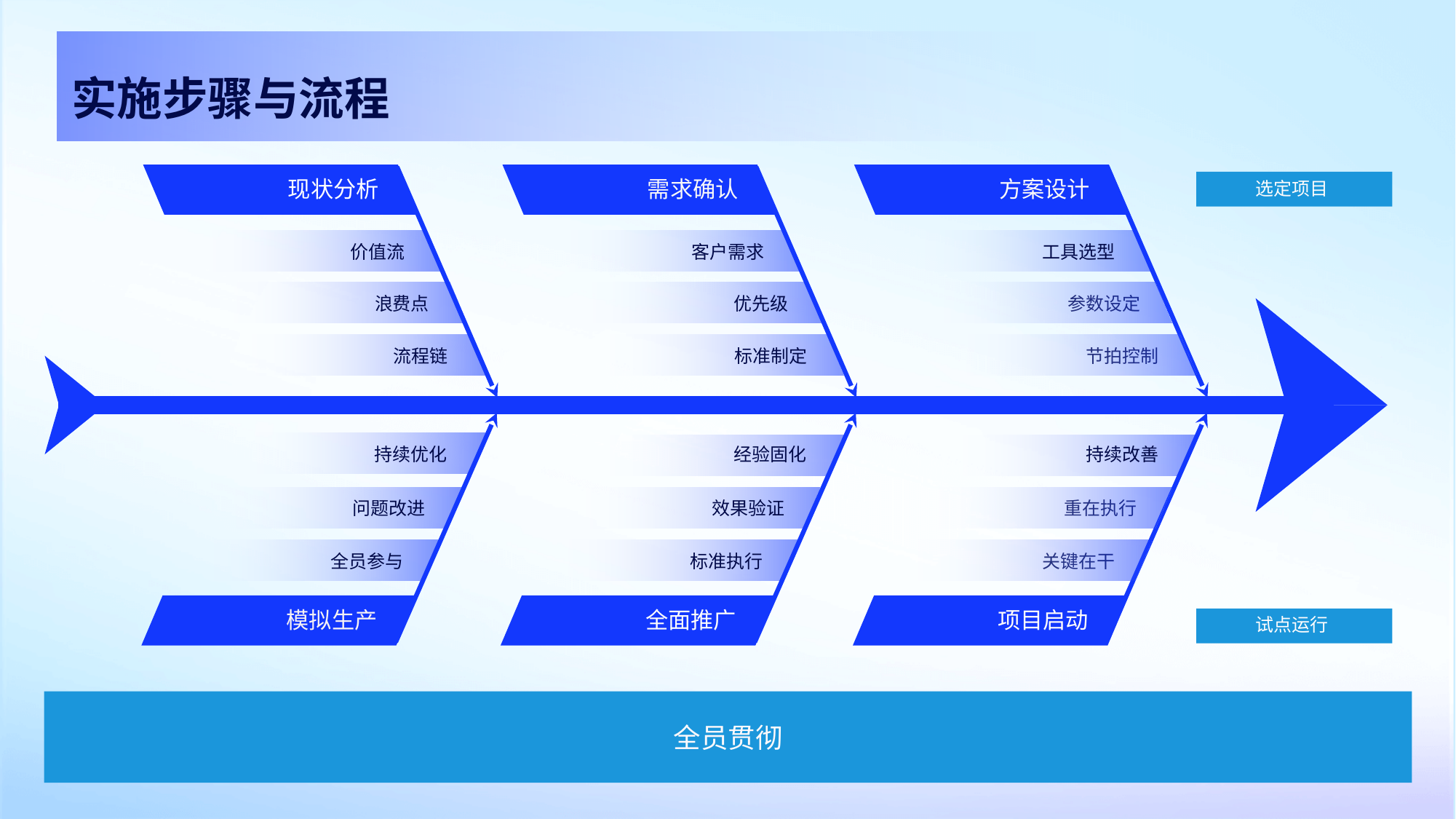

实施步骤与流程

现状分析
需求确认
方案设计
选定项目

价值流
客户需求
工具选型

浪费点
优先级
参数设定

流程链
标准制定
节拍控制

持续优化
经验固化
持续改善

问题改进
效果验证
重在执行

全员参与
标准执行
关键在干

模拟生产
全面推广
项目启动

试点运行

全员贯彻